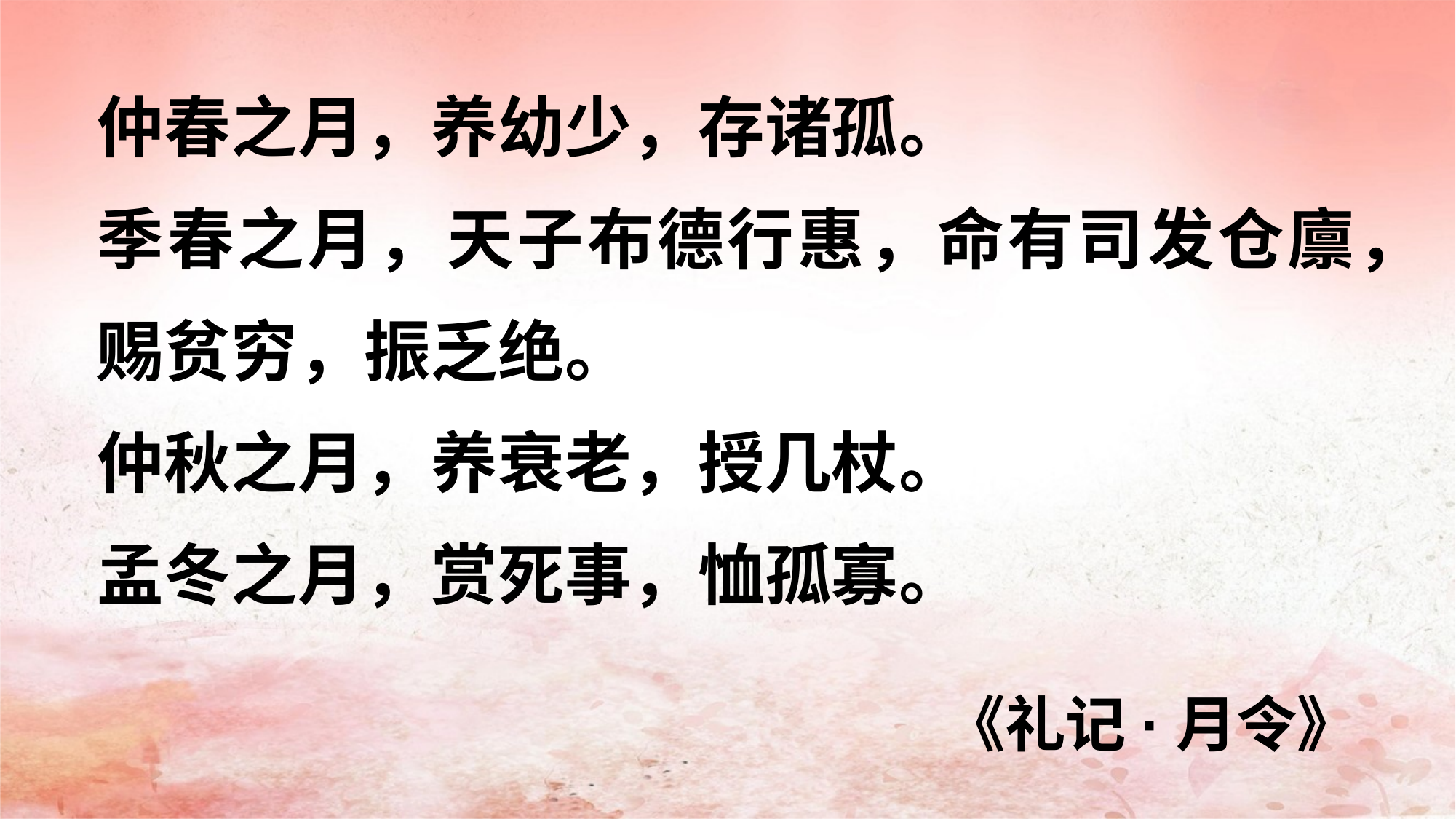

仲春之月，养幼少，存诸孤。
季春之月，天子布德行惠，命有司发仓廪，赐贫穷，振乏绝。
仲秋之月，养衰老，授几杖。
孟冬之月，赏死事，恤孤寡。
《礼记·月令》